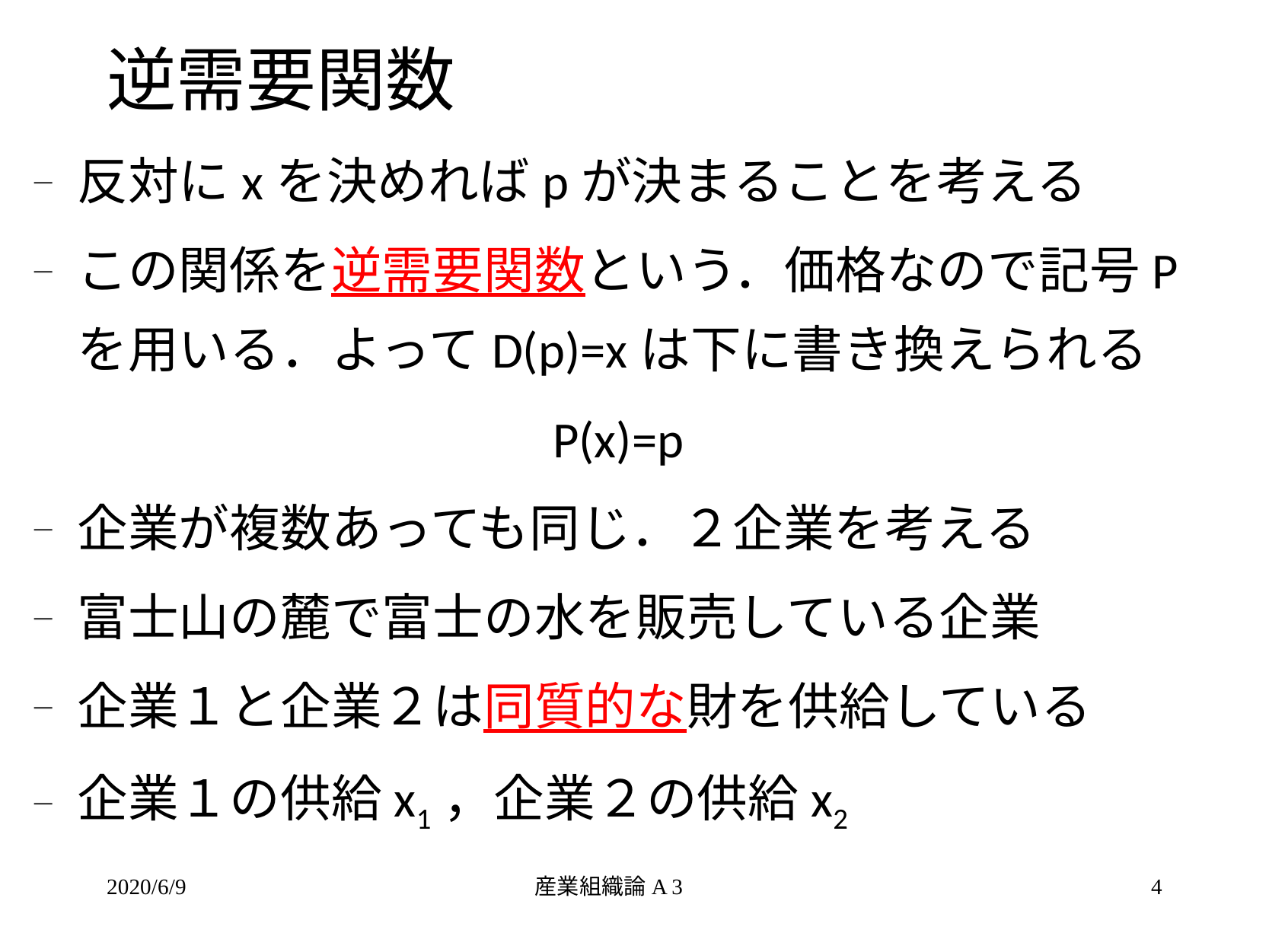

# 逆需要関数
反対にxを決めればpが決まることを考える
この関係を逆需要関数という．価格なので記号Pを用いる．よってD(p)=xは下に書き換えられる
P(x)=p
企業が複数あっても同じ．２企業を考える
富士山の麓で富士の水を販売している企業
企業１と企業２は同質的な財を供給している
企業１の供給x1，企業２の供給x2
2020/6/9
産業組織論A 3
4